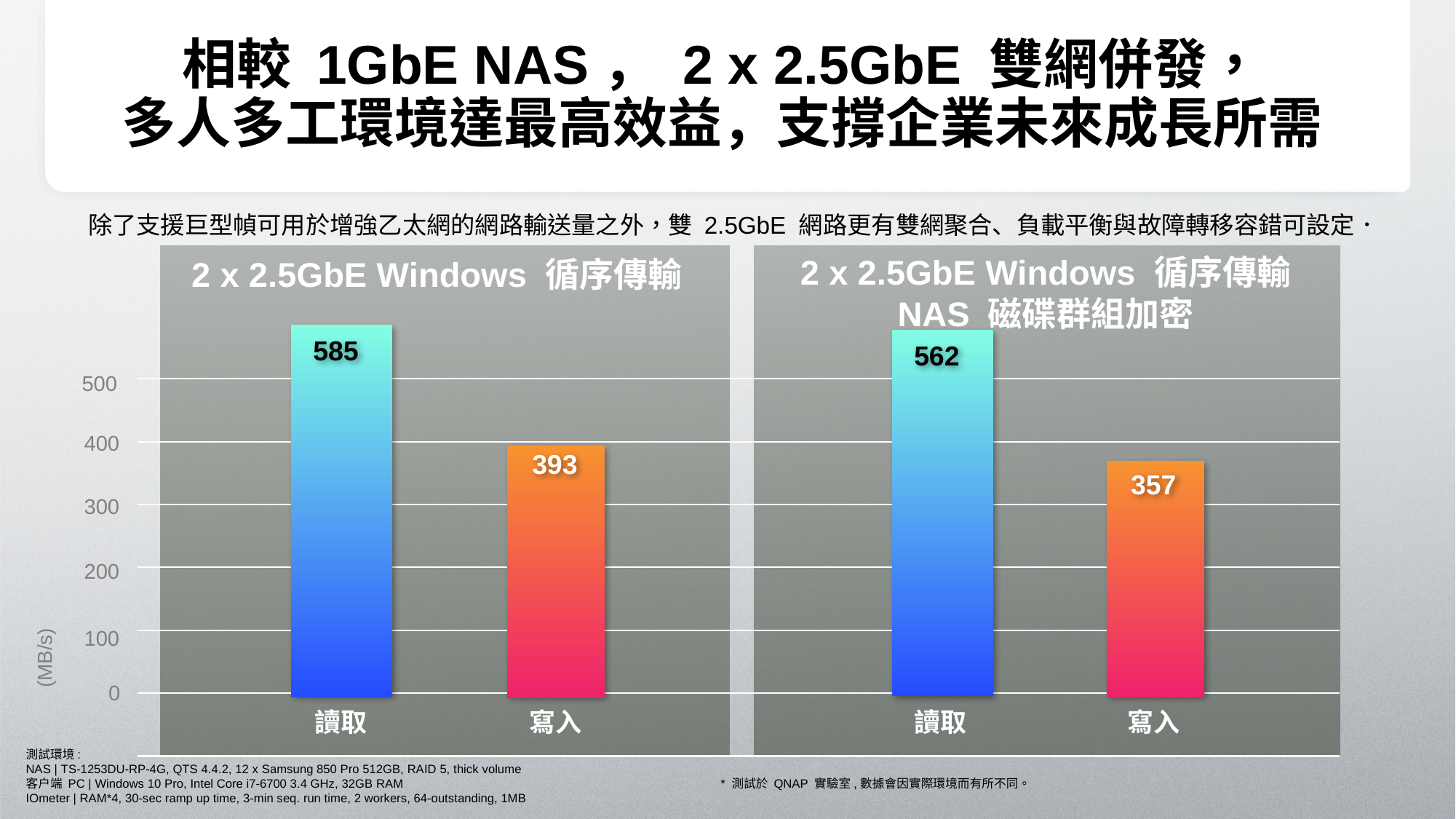

# 相較 1GbE NAS， 2 x 2.5GbE 雙網併發， 多人多工環境達最高效益，支撐企業未來成長所需
除了支援巨型幀可用於增強乙太網的網路輸送量之外，雙 2.5GbE 網路更有雙網聚合、負載平衡與故障轉移容錯可設定．
2 x 2.5GbE Windows 循序傳輸
NAS 磁碟群組加密
2 x 2.5GbE Windows 循序傳輸

585

562
500
400
300
200
100
0
393

357
(MB/s)
讀取
寫入
讀取
寫入
測試環境:
NAS | TS-1253DU-RP-4G, QTS 4.4.2, 12 x Samsung 850 Pro 512GB, RAID 5, thick volume
客户端 PC | Windows 10 Pro, Intel Core i7-6700 3.4 GHz, 32GB RAM
IOmeter | RAM*4, 30-sec ramp up time, 3-min seq. run time, 2 workers, 64-outstanding, 1MB
* 測試於 QNAP 實驗室,數據會因實際環境而有所不同。